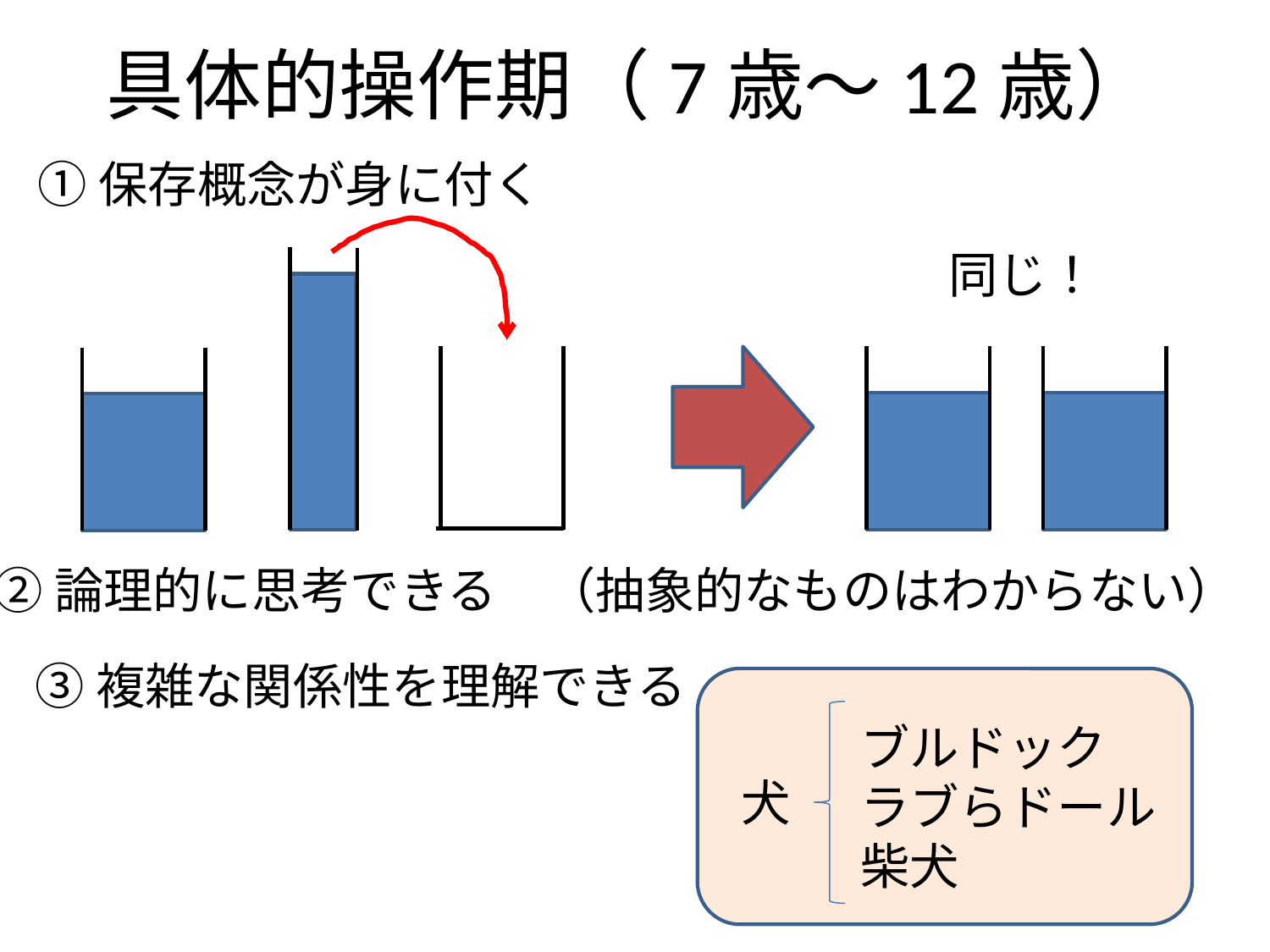

# 具体的操作期（7歳～12歳）
①保存概念が身に付く

同じ！

②論理的に思考できる　（抽象的なものはわからない）
③複雑な関係性を理解できる

ブルドック
ラブらドール
柴犬
犬